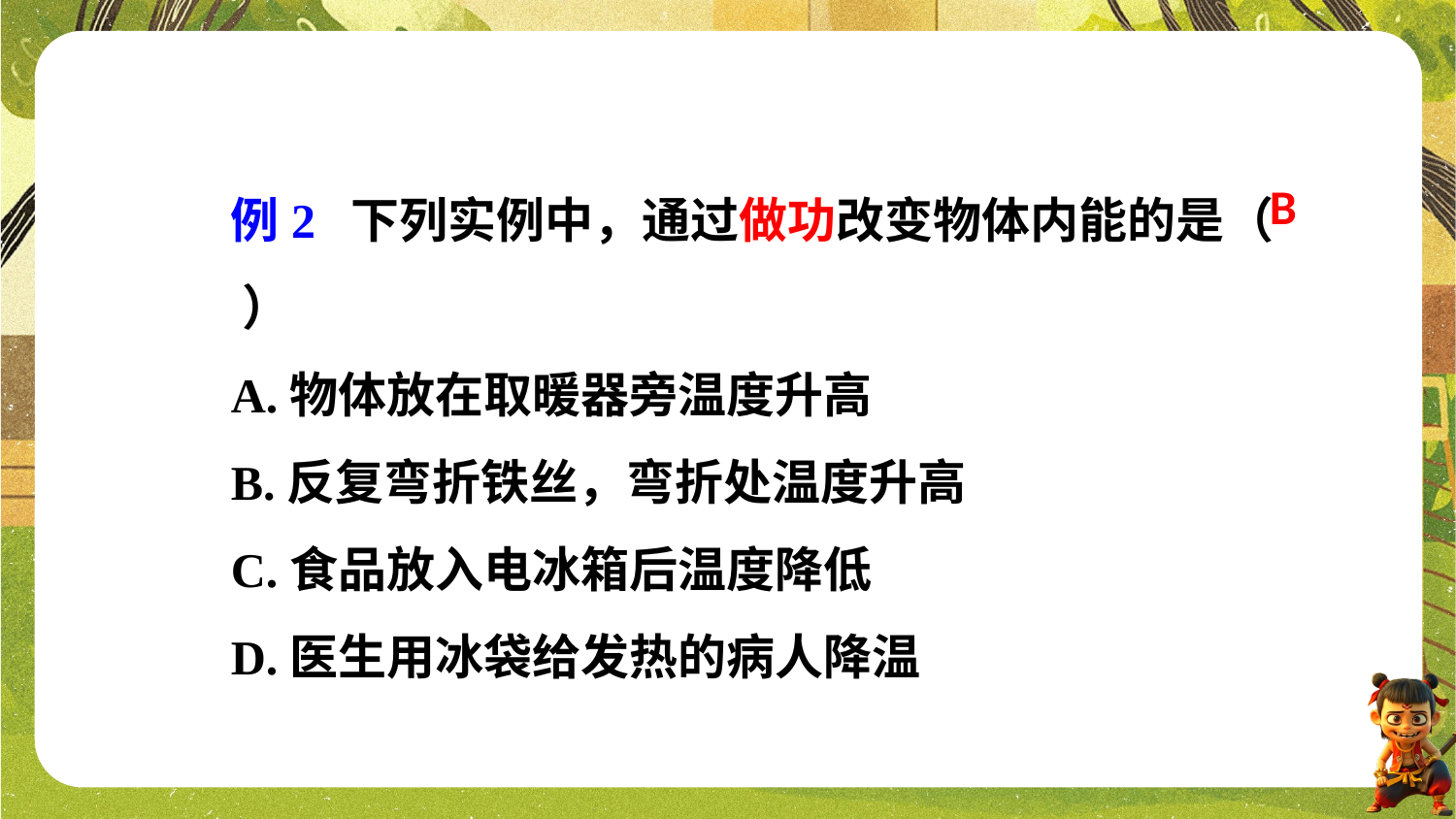

例2  下列实例中，通过做功改变物体内能的是（     ）
A.物体放在取暖器旁温度升高
B.反复弯折铁丝，弯折处温度升高
C.食品放入电冰箱后温度降低
D.医生用冰袋给发热的病人降温
B